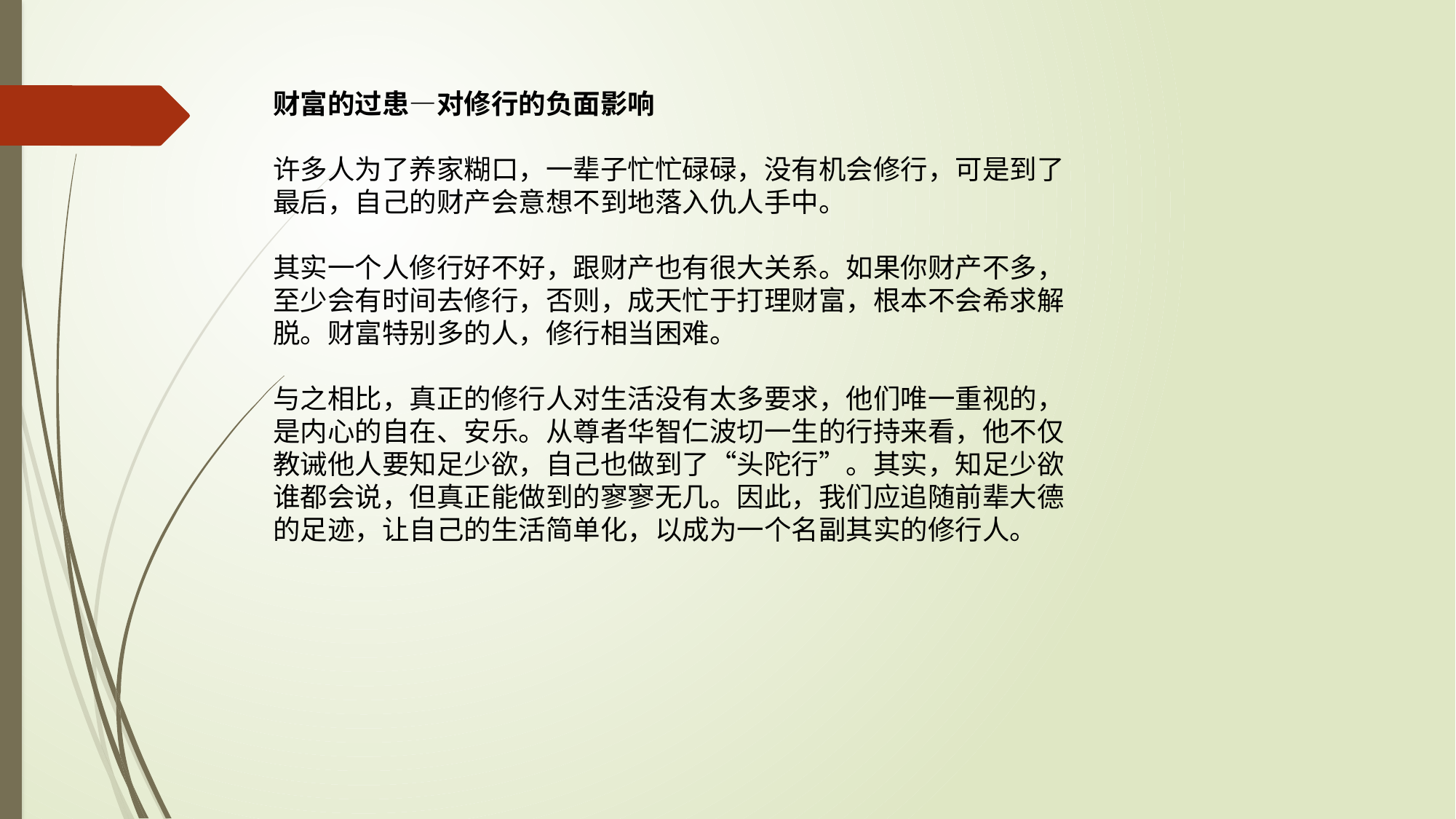

财富的过患—对修行的负面影响

许多人为了养家糊口，一辈子忙忙碌碌，没有机会修行，可是到了最后，自己的财产会意想不到地落入仇人手中。

其实一个人修行好不好，跟财产也有很大关系。如果你财产不多，至少会有时间去修行，否则，成天忙于打理财富，根本不会希求解脱。财富特别多的人，修行相当困难。

与之相比，真正的修行人对生活没有太多要求，他们唯一重视的，是内心的自在、安乐。从尊者华智仁波切一生的行持来看，他不仅教诫他人要知足少欲，自己也做到了“头陀行”。其实，知足少欲谁都会说，但真正能做到的寥寥无几。因此，我们应追随前辈大德的足迹，让自己的生活简单化，以成为一个名副其实的修行人。